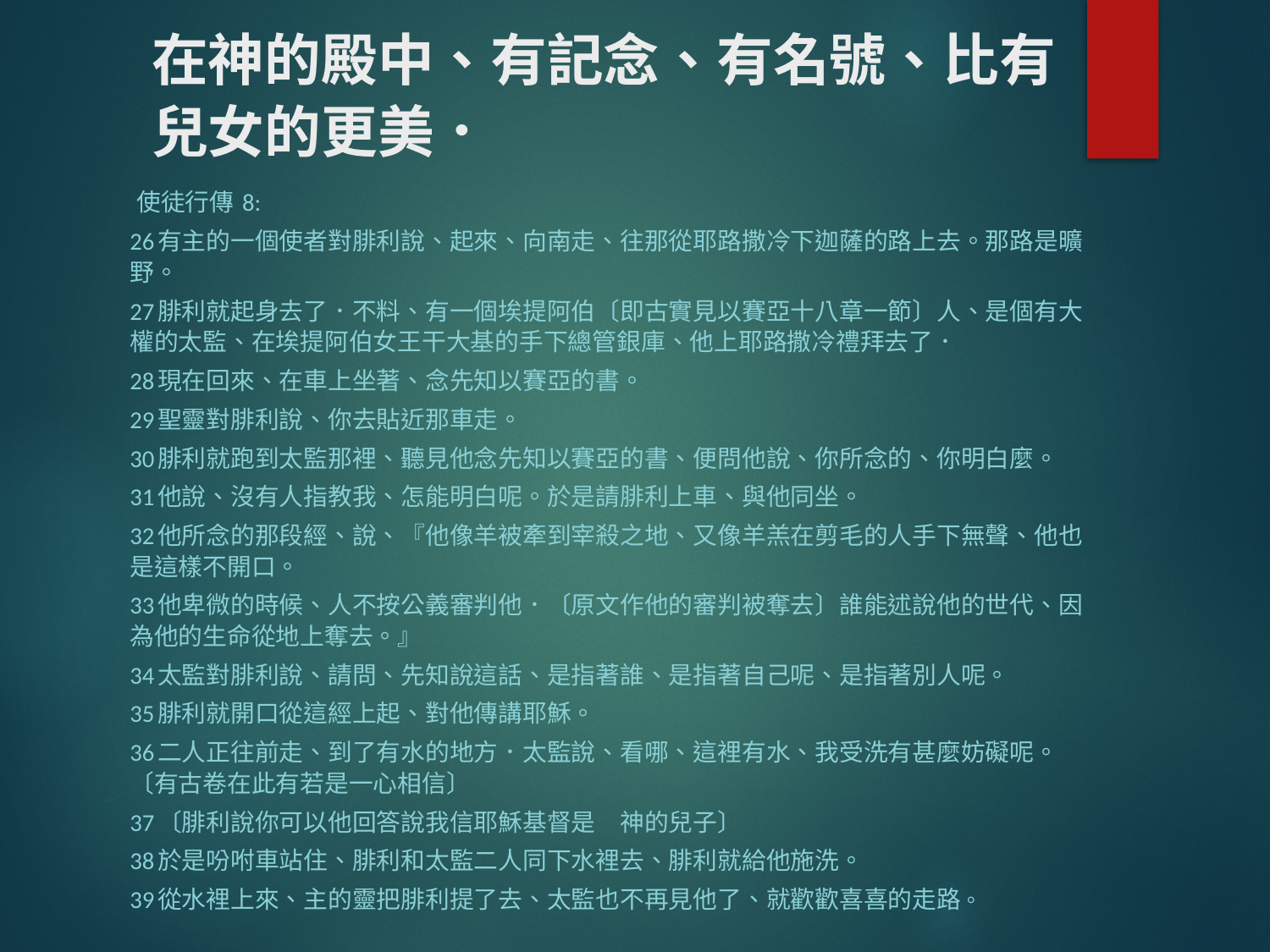

# 在神的殿中、有記念、有名號、比有兒女的更美．
 使徒行傳 8:
26有主的一個使者對腓利說、起來、向南走、往那從耶路撒冷下迦薩的路上去。那路是曠野。
27腓利就起身去了．不料、有一個埃提阿伯〔即古實見以賽亞十八章一節〕人、是個有大權的太監、在埃提阿伯女王干大基的手下總管銀庫、他上耶路撒冷禮拜去了．
28現在回來、在車上坐著、念先知以賽亞的書。
29聖靈對腓利說、你去貼近那車走。
30腓利就跑到太監那裡、聽見他念先知以賽亞的書、便問他說、你所念的、你明白麼。
31他說、沒有人指教我、怎能明白呢。於是請腓利上車、與他同坐。
32他所念的那段經、說、『他像羊被牽到宰殺之地、又像羊羔在剪毛的人手下無聲、他也是這樣不開口。
33他卑微的時候、人不按公義審判他．〔原文作他的審判被奪去〕誰能述說他的世代、因為他的生命從地上奪去。』
34太監對腓利說、請問、先知說這話、是指著誰、是指著自己呢、是指著別人呢。
35腓利就開口從這經上起、對他傳講耶穌。
36二人正往前走、到了有水的地方．太監說、看哪、這裡有水、我受洗有甚麼妨礙呢。〔有古卷在此有若是一心相信〕
37〔腓利說你可以他回答說我信耶穌基督是　神的兒子〕
38於是吩咐車站住、腓利和太監二人同下水裡去、腓利就給他施洗。
39從水裡上來、主的靈把腓利提了去、太監也不再見他了、就歡歡喜喜的走路。